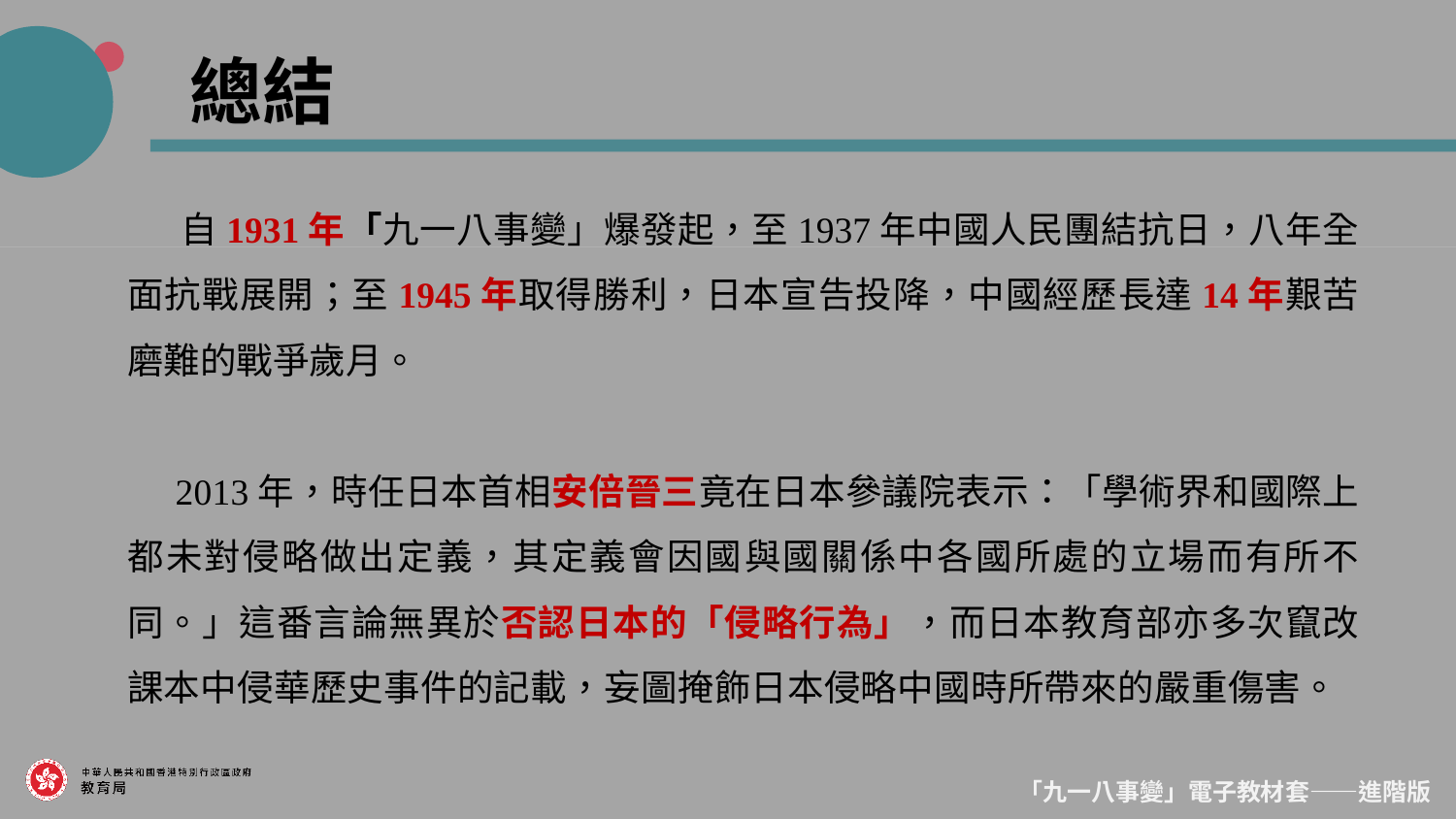

總結

     自1931年「九一八事變」爆發起，至1937年中國人民團結抗日，八年全面抗戰展開；至1945年取得勝利，日本宣告投降，中國經歷長達14年艱苦磨難的戰爭歲月。

     2013年，時任日本首相安倍晉三竟在日本參議院表示：「學術界和國際上都未對侵略做出定義，其定義會因國與國關係中各國所處的立場而有所不同。」這番言論無異於否認日本的「侵略行為」，而日本教育部亦多次竄改課本中侵華歷史事件的記載，妄圖掩飾日本侵略中國時所帶來的嚴重傷害。